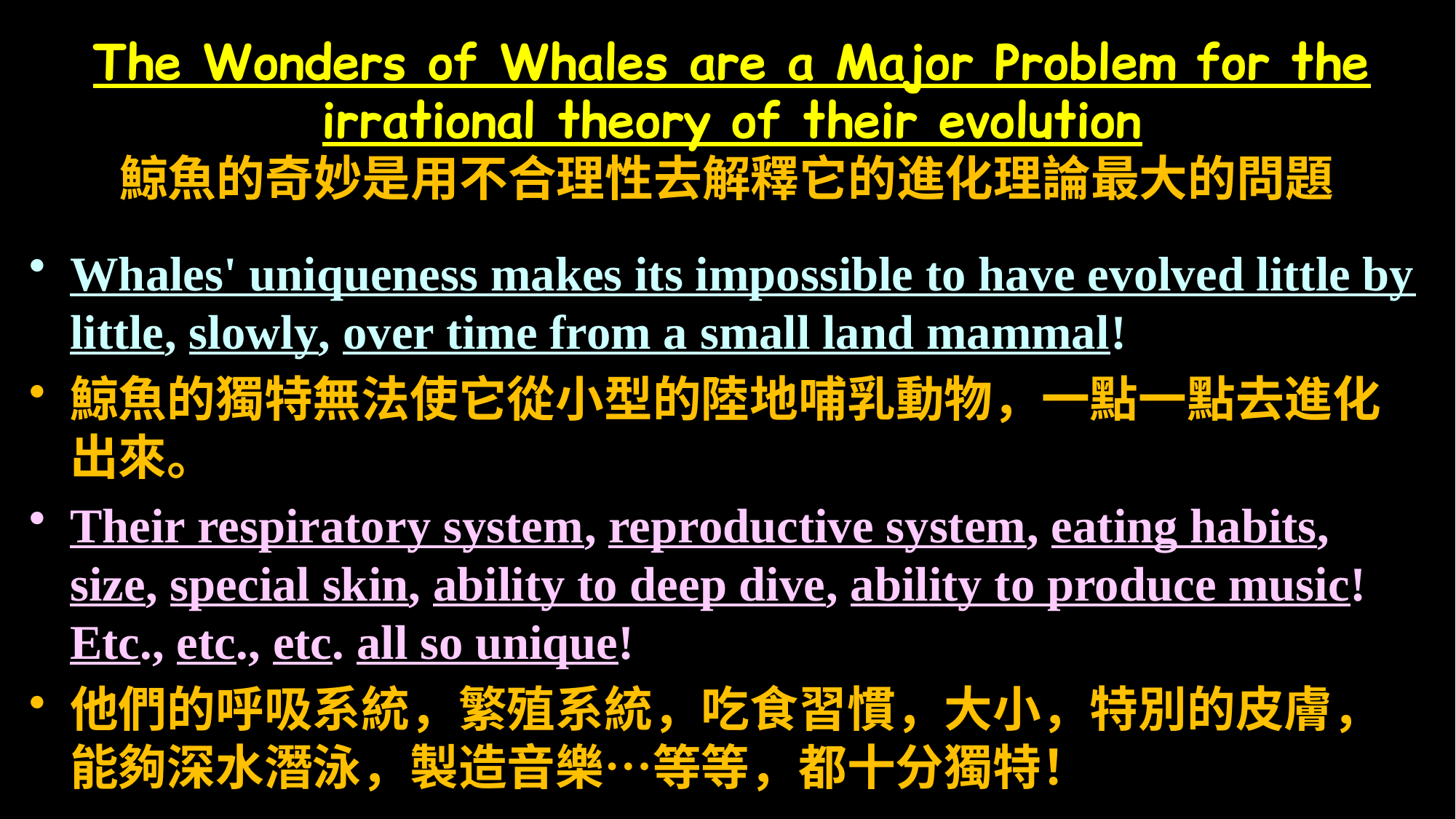

# The Wonders of Whales are a Major Problem for the irrational theory of their evolution 鯨魚的奇妙是用不合理性去解釋它的進化理論最大的問題
Whales' uniqueness makes its impossible to have evolved little by little, slowly, over time from a small land mammal!
鯨魚的獨特無法使它從小型的陸地哺乳動物，一點一點去進化出來。
Their respiratory system, reproductive system, eating habits, size, special skin, ability to deep dive, ability to produce music! Etc., etc., etc. all so unique!
他們的呼吸系統，繁殖系統，吃食習慣，大小，特別的皮膚，能夠深水潛泳，製造音樂…等等，都十分獨特！